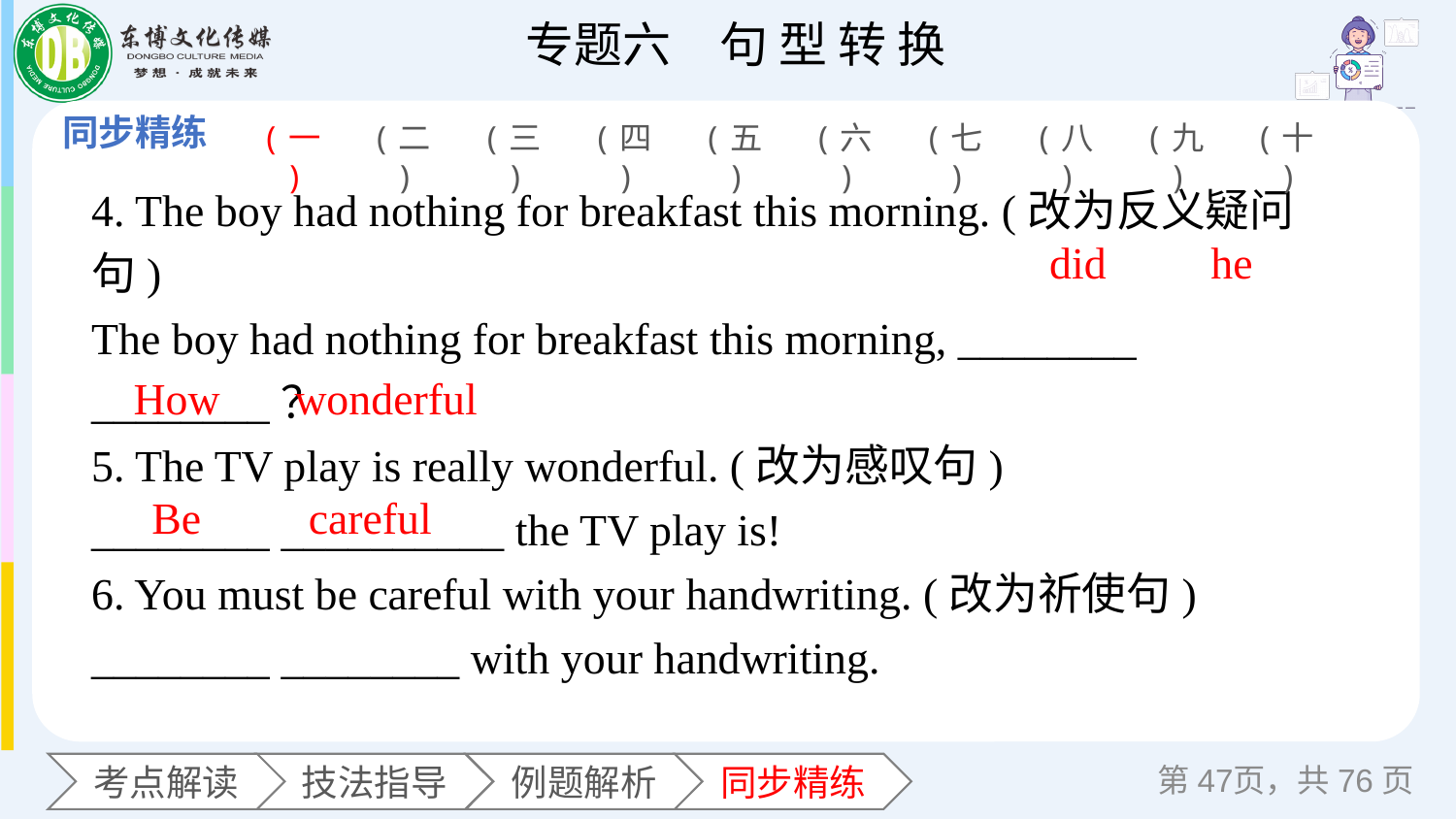

(一)
(二)
(三)
(四)
(五)
(六)
(七)
(八)
(九)
(十)
4. The boy had nothing for breakfast this morning. (改为反义疑问句)
The boy had nothing for breakfast this morning, ________ ________？
5. The TV play is really wonderful. (改为感叹句)
________ __________ the TV play is!
6. You must be careful with your handwriting. (改为祈使句)
________ ________ with your handwriting.
did
he
How
wonderful
Be
careful
第47页，共76页